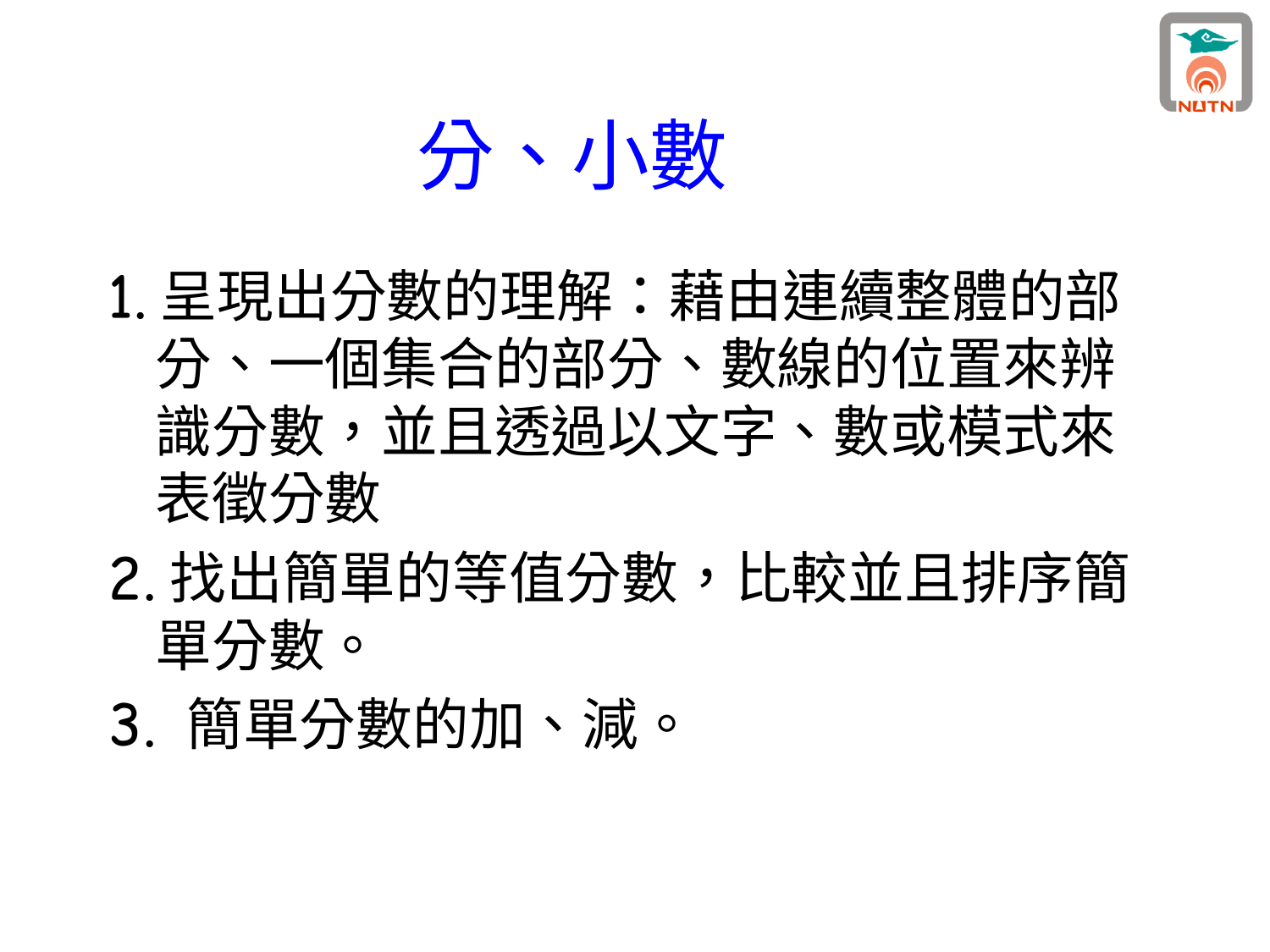

# 分、小數
1.呈現出分數的理解：藉由連續整體的部分、一個集合的部分、數線的位置來辨識分數，並且透過以文字、數或模式來表徵分數
2.找出簡單的等值分數，比較並且排序簡單分數。
3. 簡單分數的加、減。